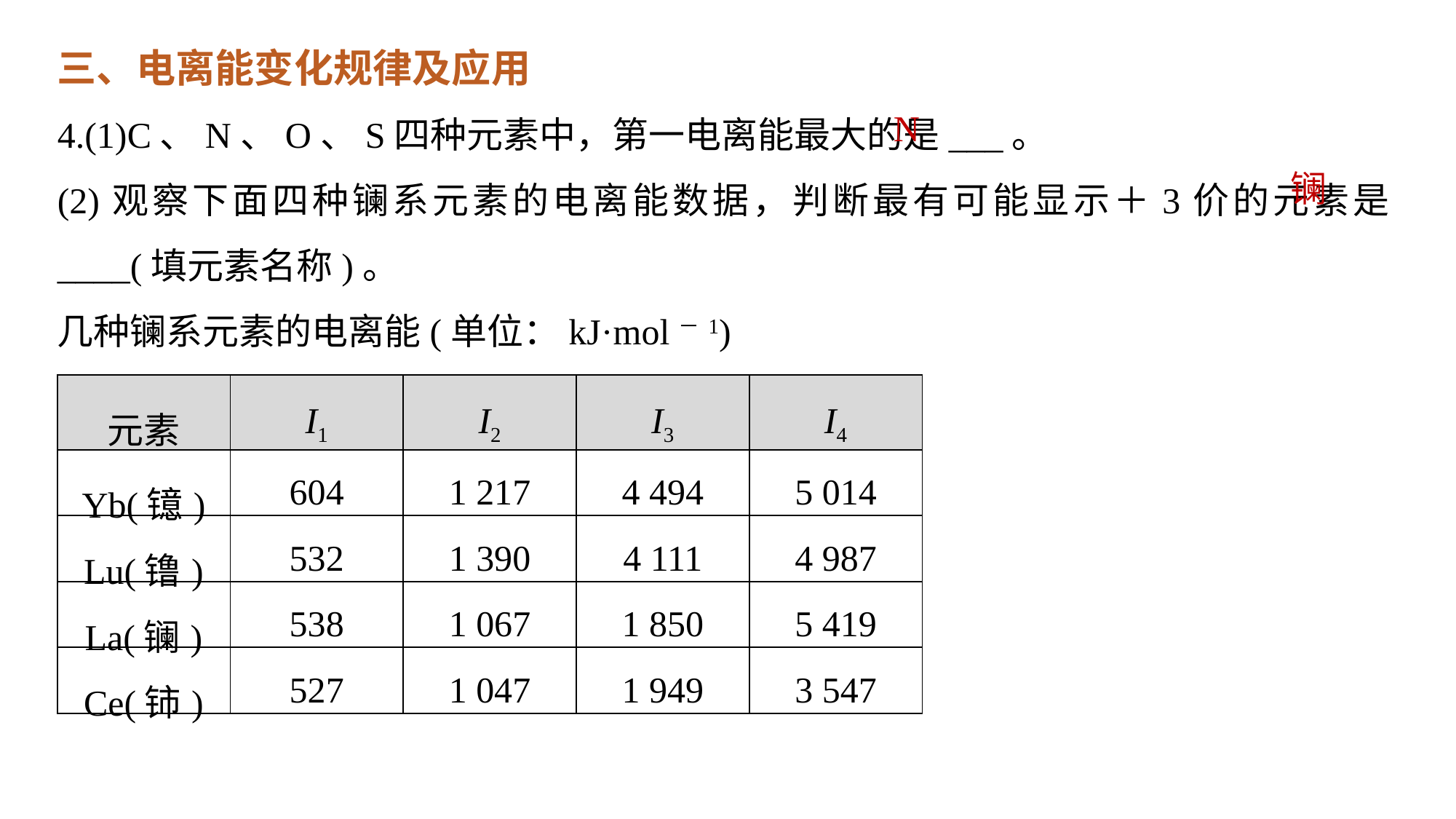

三、电离能变化规律及应用
4.(1)C、N、O、S四种元素中，第一电离能最大的是___。
(2)观察下面四种镧系元素的电离能数据，判断最有可能显示＋3价的元素是____(填元素名称)。
几种镧系元素的电离能(单位：kJ·mol－1)
N
镧
| 元素 | I1 | I2 | I3 | I4 |
| --- | --- | --- | --- | --- |
| Yb(镱) | 604 | 1 217 | 4 494 | 5 014 |
| Lu(镥) | 532 | 1 390 | 4 111 | 4 987 |
| La(镧) | 538 | 1 067 | 1 850 | 5 419 |
| Ce(铈) | 527 | 1 047 | 1 949 | 3 547 |